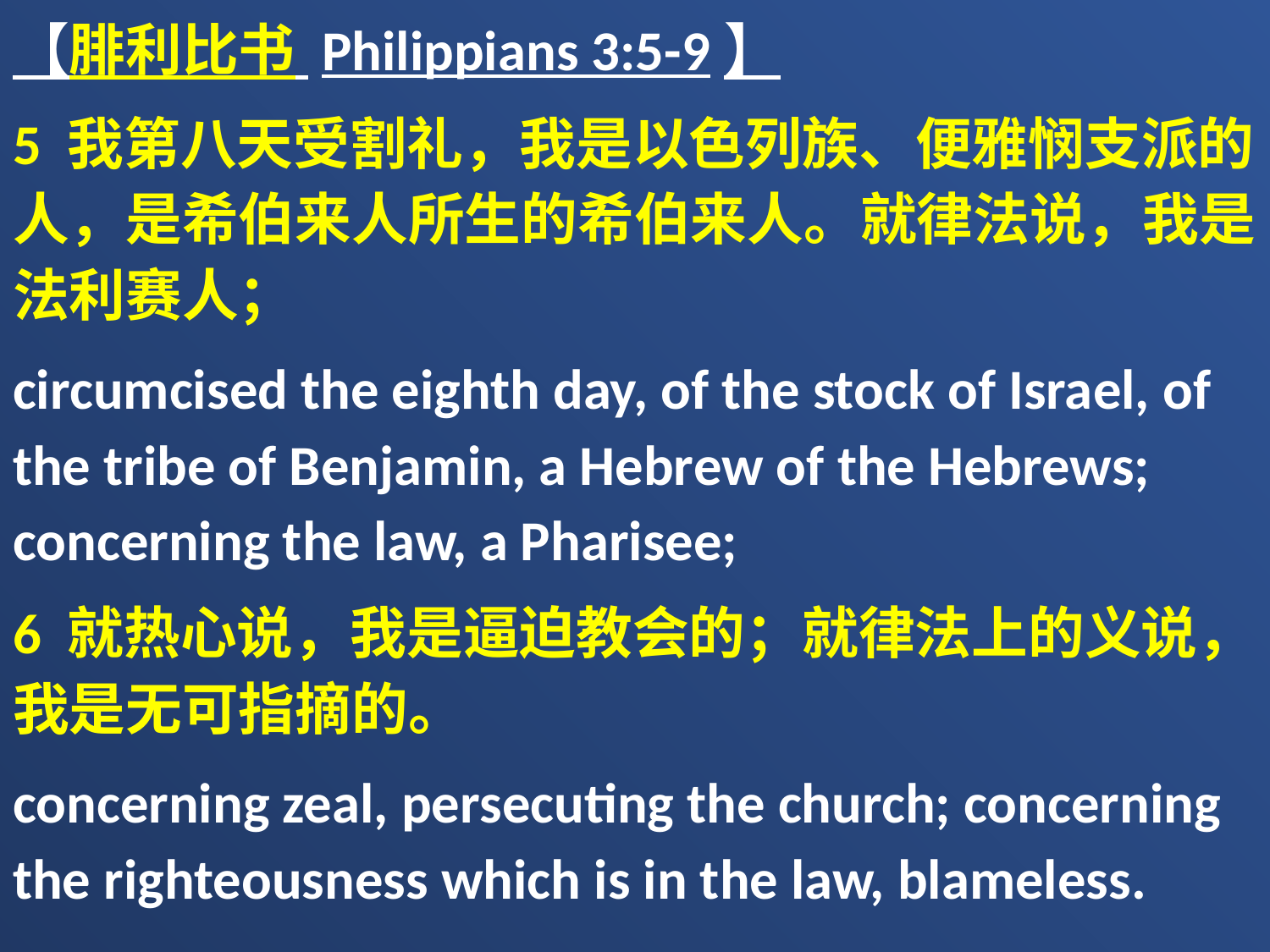

【腓利比书 Philippians 3:5-9】
5 我第八天受割礼，我是以色列族、便雅悯支派的人，是希伯来人所生的希伯来人。就律法说，我是法利赛人；
circumcised the eighth day, of the stock of Israel, of the tribe of Benjamin, a Hebrew of the Hebrews; concerning the law, a Pharisee;
6 就热心说，我是逼迫教会的；就律法上的义说，我是无可指摘的。
concerning zeal, persecuting the church; concerning the righteousness which is in the law, blameless.